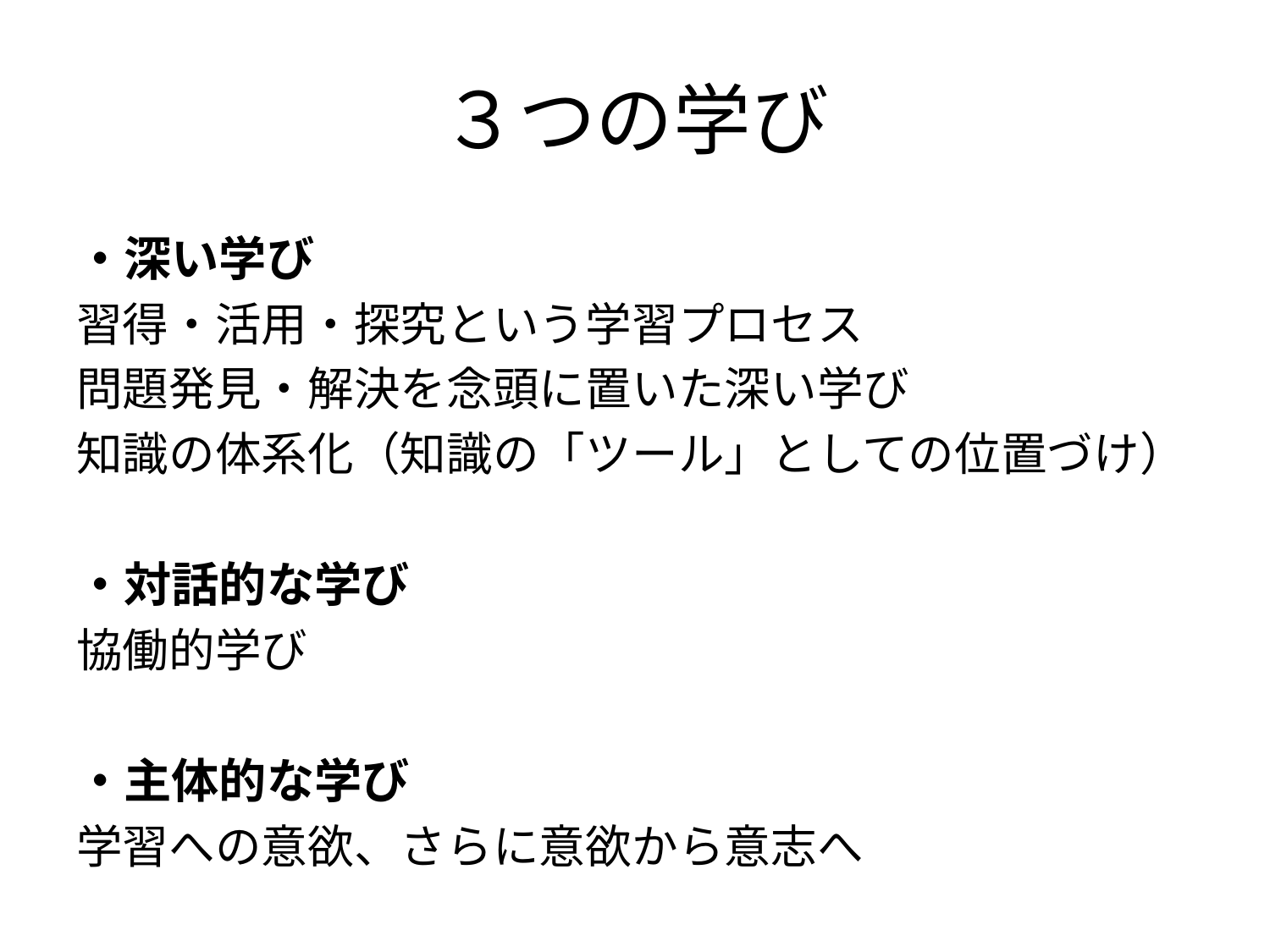

# ３つの学び
・深い学び
習得・活用・探究という学習プロセス
問題発見・解決を念頭に置いた深い学び
知識の体系化（知識の「ツール」としての位置づけ）

・対話的な学び
協働的学び

・主体的な学び
学習への意欲、さらに意欲から意志へ